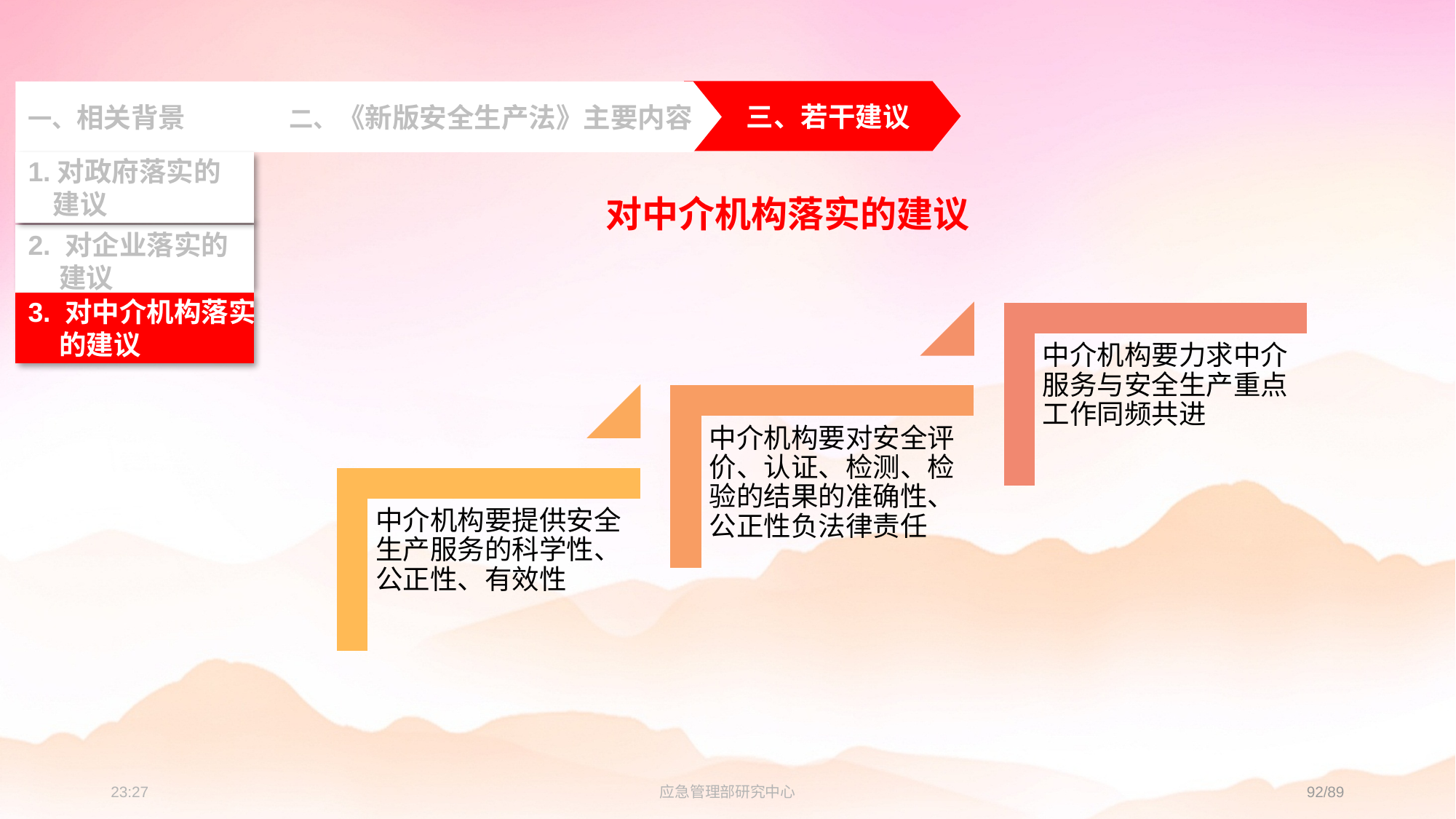

三、若干建议
一、相关背景
     二、《新版安全生产法》主要内容
1.对政府落实的
   建议
2. 对企业落实的
    建议
3. 对中介机构落实
    的建议
对中介机构落实的建议
中介机构要提供安全生产服务的科学性、公正性、有效性
中介机构要对安全评价、认证、检测、检验的结果的准确性、公正性负法律责任
中介机构要力求中介服务与安全生产重点工作同频共进
23:27
应急管理部研究中心
92/89